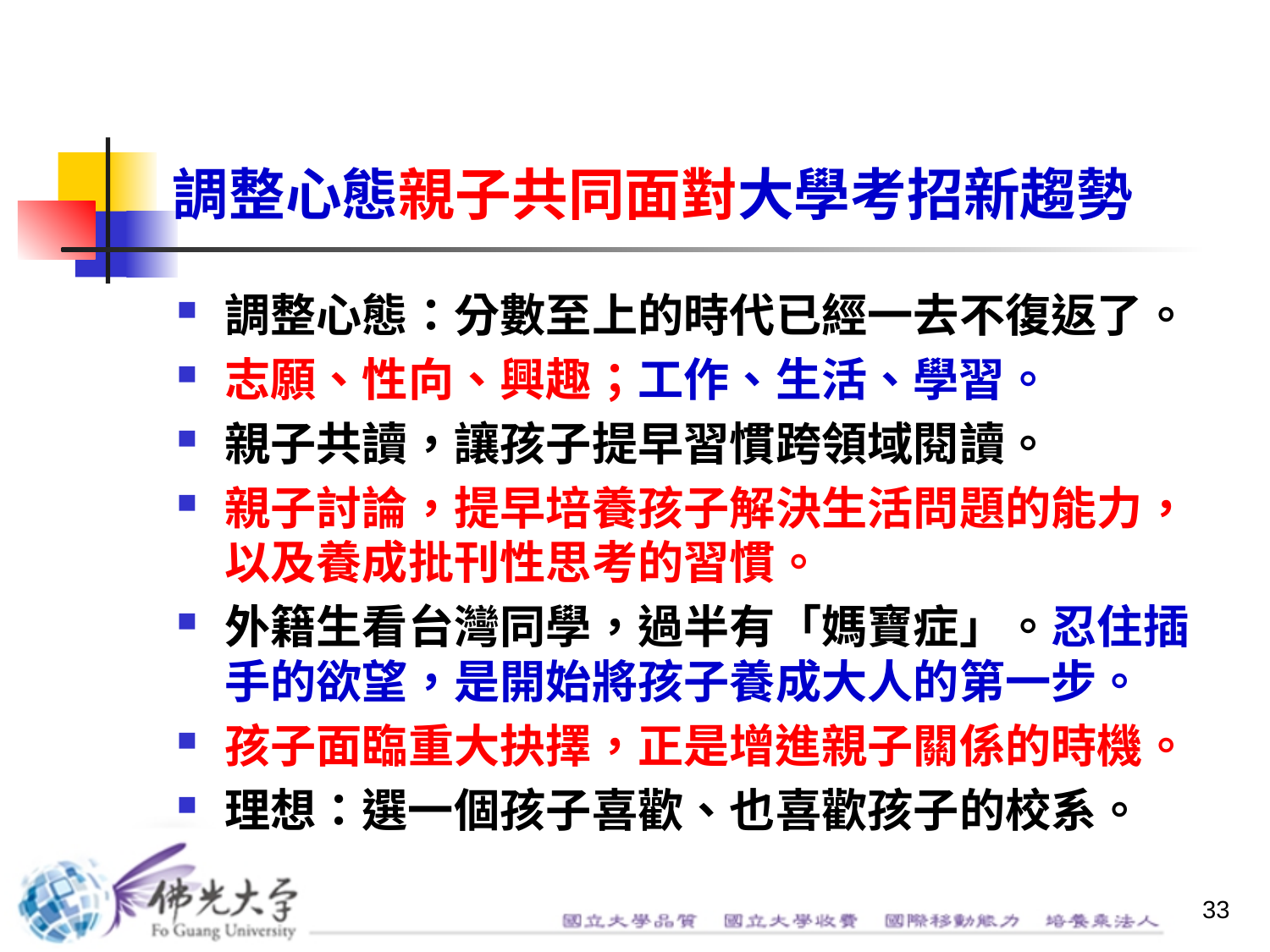

# 調整心態親子共同面對大學考招新趨勢
調整心態：分數至上的時代已經一去不復返了。
志願、性向、興趣；工作、生活、學習。
親子共讀，讓孩子提早習慣跨領域閱讀。
親子討論，提早培養孩子解決生活問題的能力，以及養成批刊性思考的習慣。
外籍生看台灣同學，過半有「媽寶症」。忍住插手的欲望，是開始將孩子養成大人的第一步。
孩子面臨重大抉擇，正是增進親子關係的時機。
理想：選一個孩子喜歡、也喜歡孩子的校系。

33